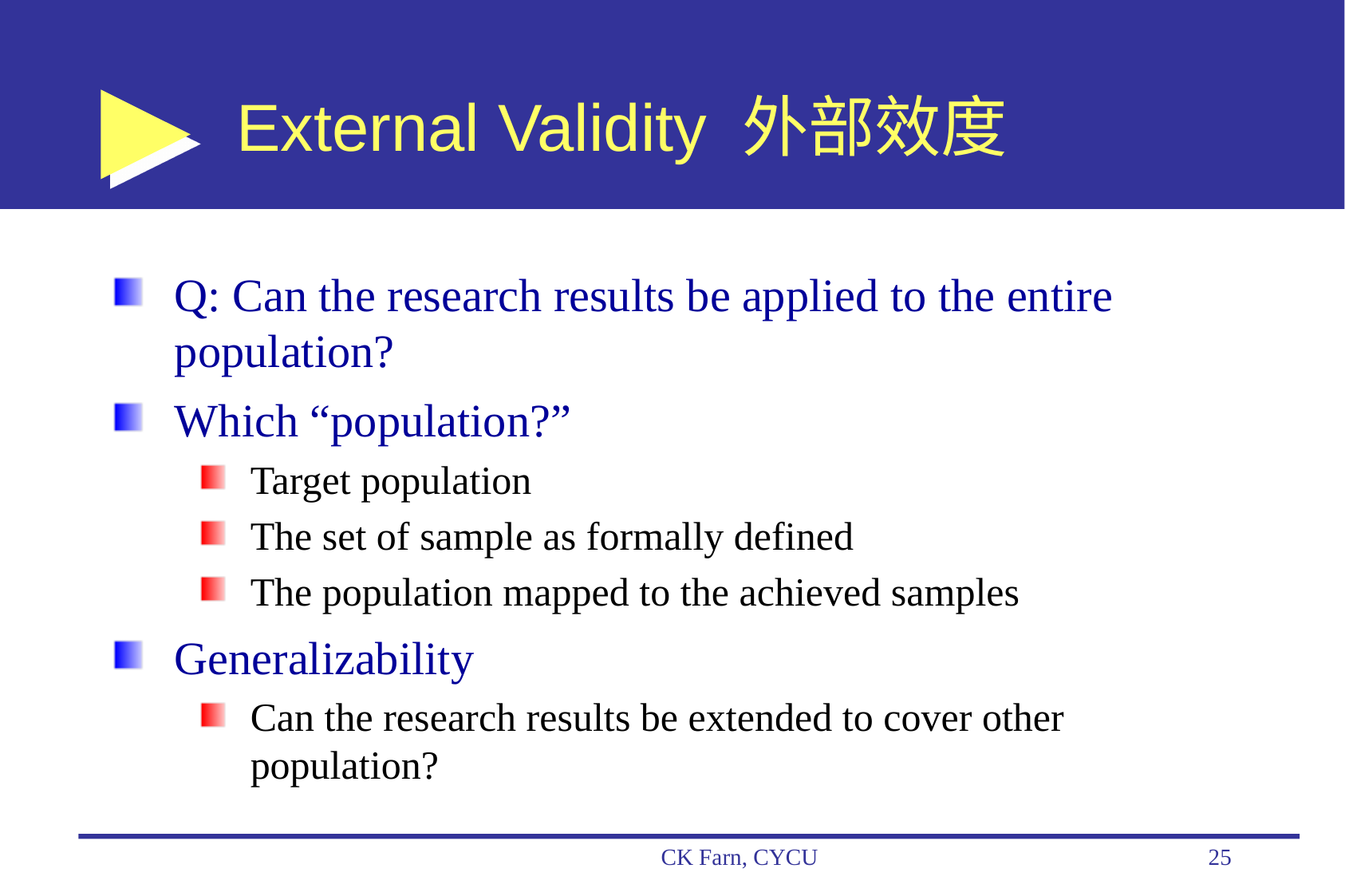

# External Validity 外部效度
Q: Can the research results be applied to the entire population?
Which “population?”
Target population
The set of sample as formally defined
The population mapped to the achieved samples
Generalizability
Can the research results be extended to cover other population?
CK Farn, CYCU
25